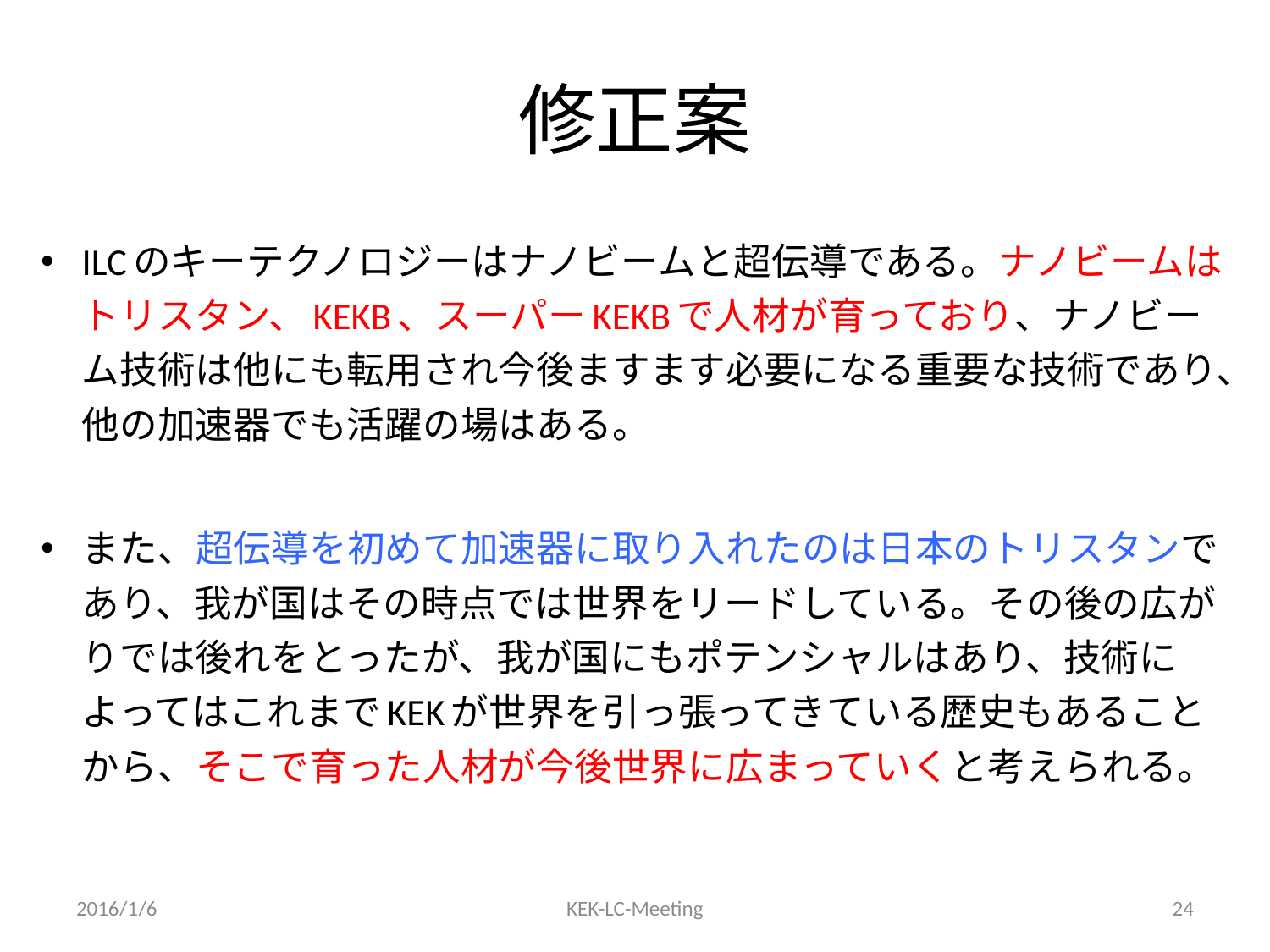

# 修正案
ILCのキーテクノロジーはナノビームと超伝導である。ナノビームはトリスタン、KEKB、スーパーKEKBで人材が育っており、ナノビーム技術は他にも転用され今後ますます必要になる重要な技術であり、他の加速器でも活躍の場はある。

また、超伝導を初めて加速器に取り入れたのは日本のトリスタンであり、我が国はその時点では世界をリードしている。その後の広がりでは後れをとったが、我が国にもポテンシャルはあり、技術によってはこれまでKEKが世界を引っ張ってきている歴史もあることから、そこで育った人材が今後世界に広まっていくと考えられる。

2016/1/6
KEK-LC-Meeting
24